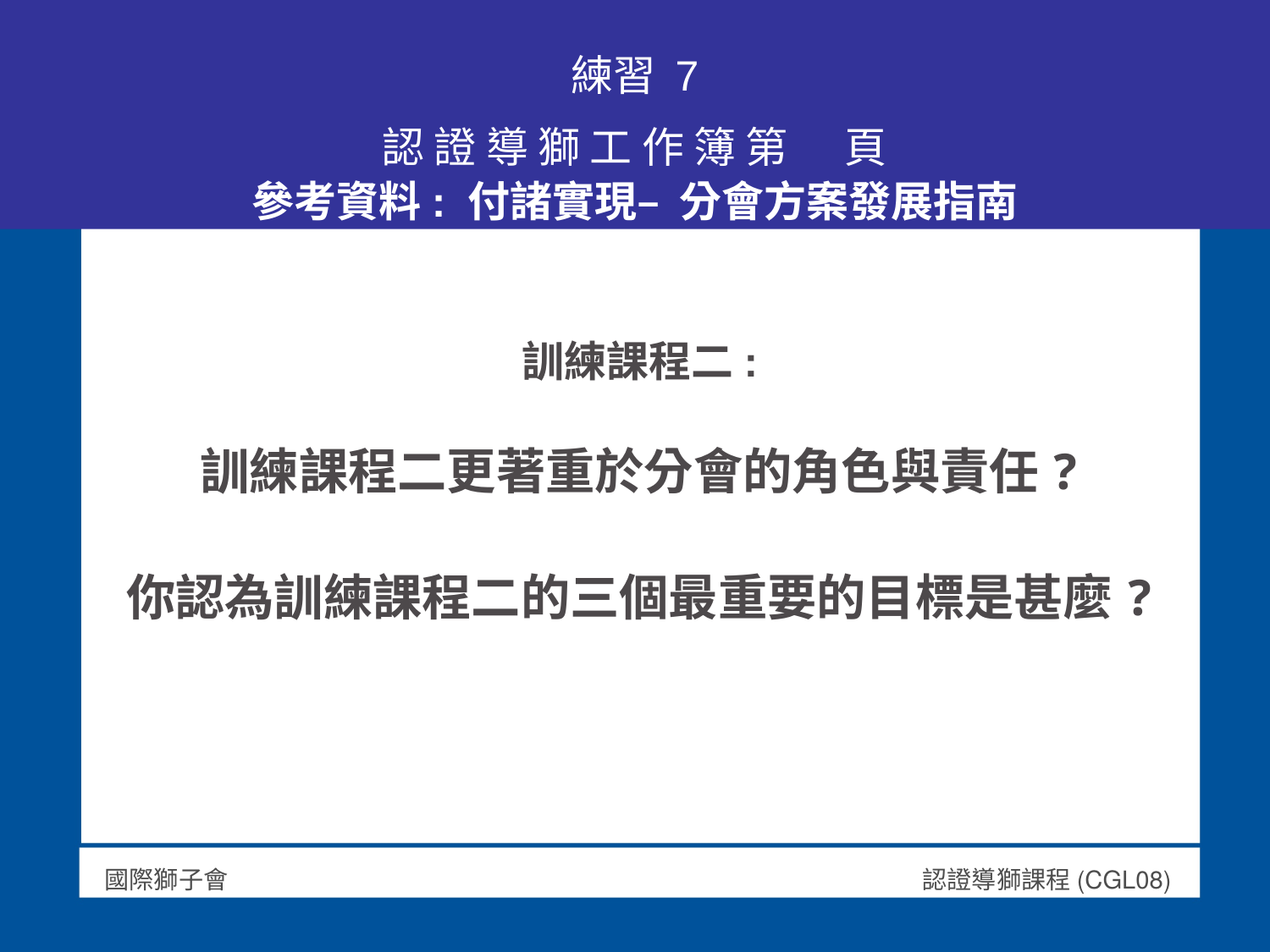

練習 7
認 證 導 獅 工 作 簿 第      頁
參考資料: 付諸實現–  分會方案發展指南
訓練課程二:

訓練課程二更著重於分會的角色與責任?

你認為訓練課程二的三個最重要的目標是甚麼?